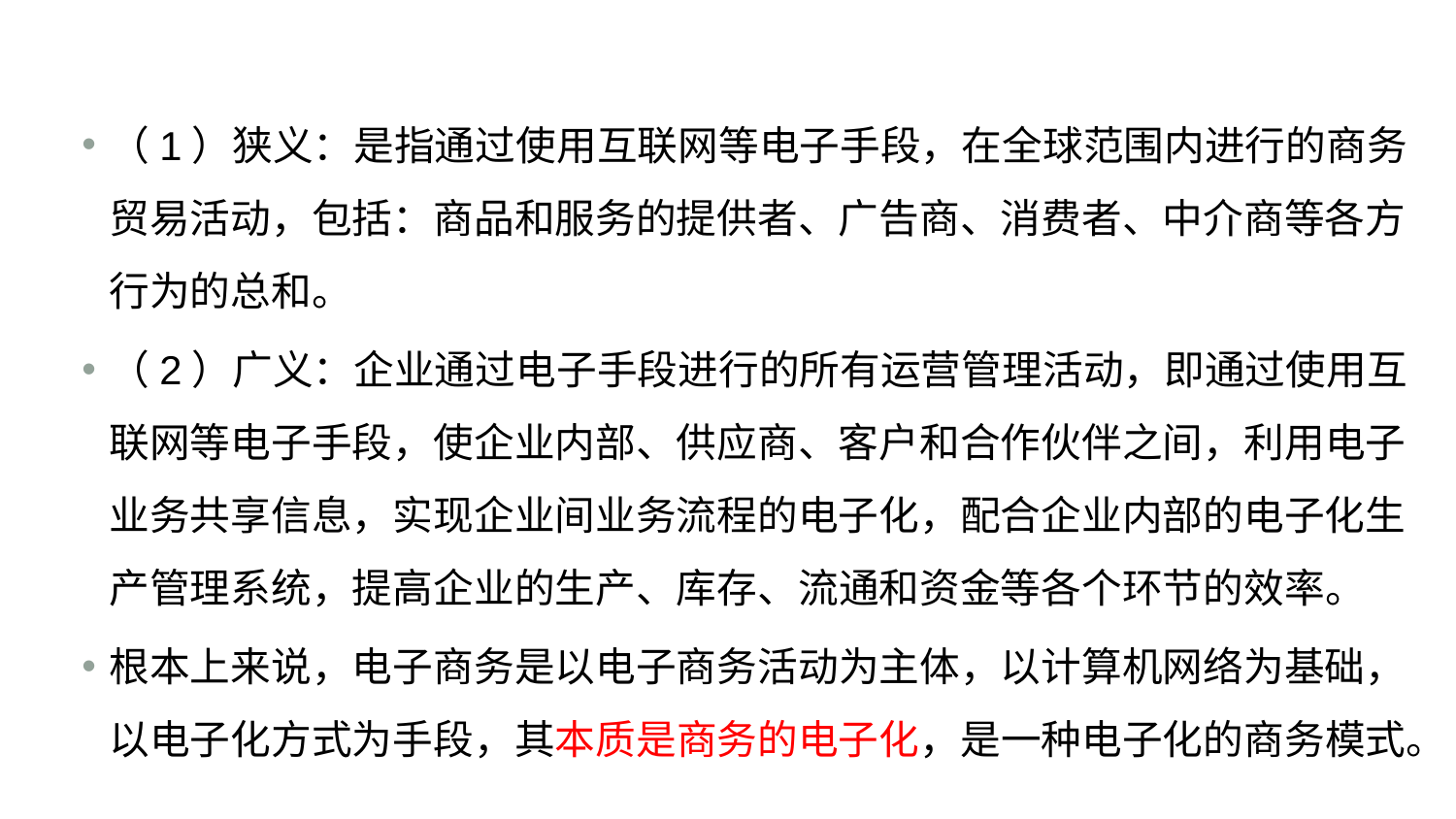

#
（1）狭义：是指通过使用互联网等电子手段，在全球范围内进行的商务贸易活动，包括：商品和服务的提供者、广告商、消费者、中介商等各方行为的总和。
（2）广义：企业通过电子手段进行的所有运营管理活动，即通过使用互联网等电子手段，使企业内部、供应商、客户和合作伙伴之间，利用电子业务共享信息，实现企业间业务流程的电子化，配合企业内部的电子化生产管理系统，提高企业的生产、库存、流通和资金等各个环节的效率。
根本上来说，电子商务是以电子商务活动为主体，以计算机网络为基础，以电子化方式为手段，其本质是商务的电子化，是一种电子化的商务模式。